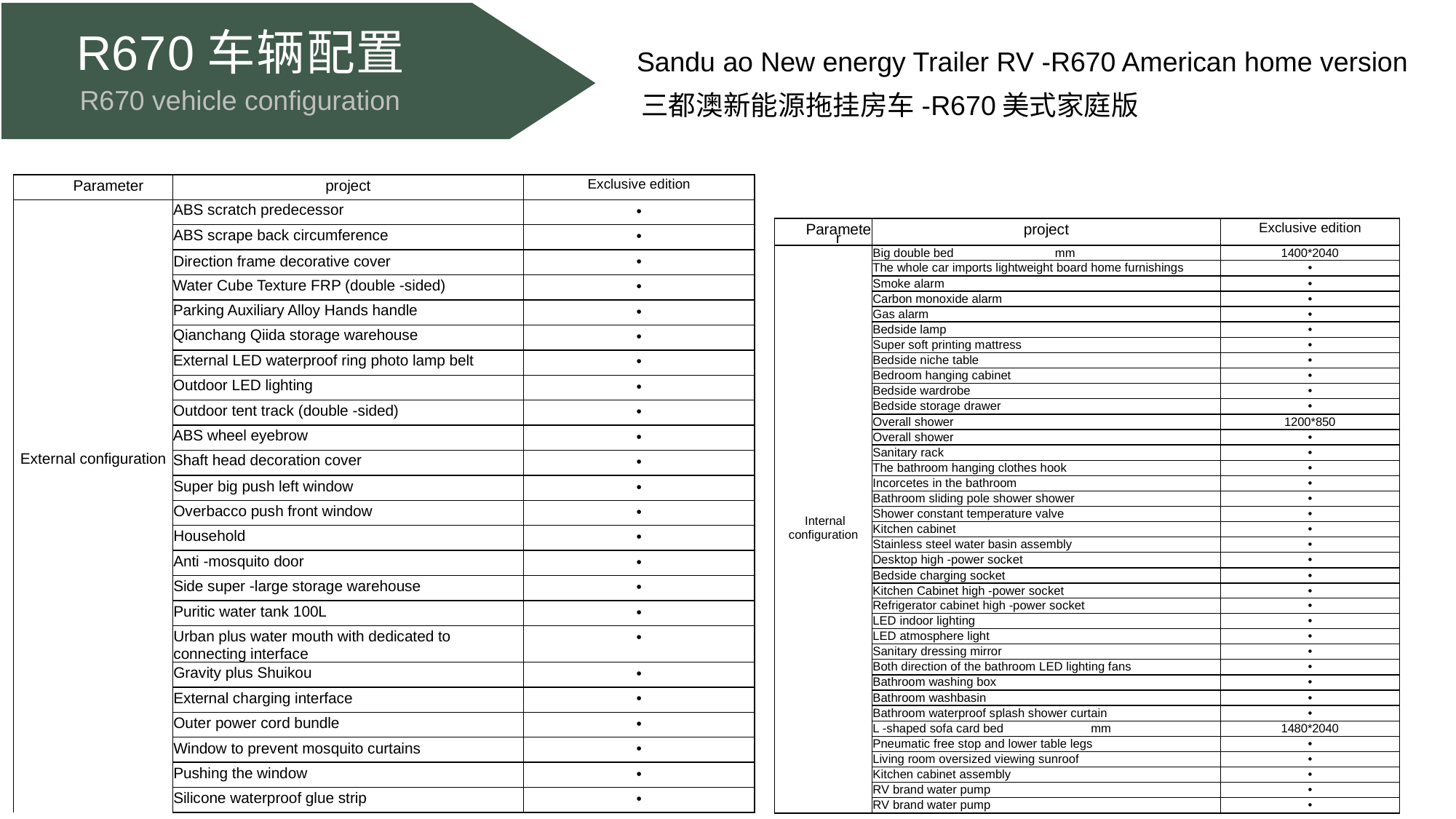

R670车辆配置
Sandu ao New energy Trailer RV -R670 American home version
R670 vehicle configuration
三都澳新能源拖挂房车-R670美式家庭版
| Parameter | project | Exclusive edition |
| --- | --- | --- |
| External configuration | ABS scratch predecessor | • |
|  | ABS scrape back circumference | • |
|  | Direction frame decorative cover | • |
|  | Water Cube Texture FRP (double -sided) | • |
|  | Parking Auxiliary Alloy Hands handle | • |
|  | Qianchang Qiida storage warehouse | • |
|  | External LED waterproof ring photo lamp belt | • |
|  | Outdoor LED lighting | • |
|  | Outdoor tent track (double -sided) | • |
|  | ABS wheel eyebrow | • |
|  | Shaft head decoration cover | • |
|  | Super big push left window | • |
|  | Overbacco push front window | • |
|  | Household | • |
|  | Anti -mosquito door | • |
|  | Side super -large storage warehouse | • |
|  | Puritic water tank 100L | • |
|  | Urban plus water mouth with dedicated to connecting interface | • |
|  | Gravity plus Shuikou | • |
|  | External charging interface | • |
|  | Outer power cord bundle | • |
|  | Window to prevent mosquito curtains | • |
|  | Pushing the window | • |
|  | Silicone waterproof glue strip | • |
| Parameter | project | Exclusive edition |
| --- | --- | --- |
| Internal configuration | Big double bed mm | 1400\*2040 |
|  | The whole car imports lightweight board home furnishings | • |
|  | Smoke alarm | • |
|  | Carbon monoxide alarm | • |
|  | Gas alarm | • |
|  | Bedside lamp | • |
|  | Super soft printing mattress | • |
|  | Bedside niche table | • |
|  | Bedroom hanging cabinet | • |
|  | Bedside wardrobe | • |
|  | Bedside storage drawer | • |
|  | Overall shower | 1200\*850 |
|  | Overall shower | • |
|  | Sanitary rack | • |
|  | The bathroom hanging clothes hook | • |
|  | Incorcetes in the bathroom | • |
|  | Bathroom sliding pole shower shower | • |
|  | Shower constant temperature valve | • |
|  | Kitchen cabinet | • |
|  | Stainless steel water basin assembly | • |
|  | Desktop high -power socket | • |
|  | Bedside charging socket | • |
|  | Kitchen Cabinet high -power socket | • |
|  | Refrigerator cabinet high -power socket | • |
|  | LED indoor lighting | • |
|  | LED atmosphere light | • |
|  | Sanitary dressing mirror | • |
|  | Both direction of the bathroom LED lighting fans | • |
|  | Bathroom washing box | • |
|  | Bathroom washbasin | • |
|  | Bathroom waterproof splash shower curtain | • |
|  | L -shaped sofa card bed mm | 1480\*2040 |
|  | Pneumatic free stop and lower table legs | • |
|  | Living room oversized viewing sunroof | • |
|  | Kitchen cabinet assembly | • |
|  | RV brand water pump | • |
|  | RV brand water pump | • |